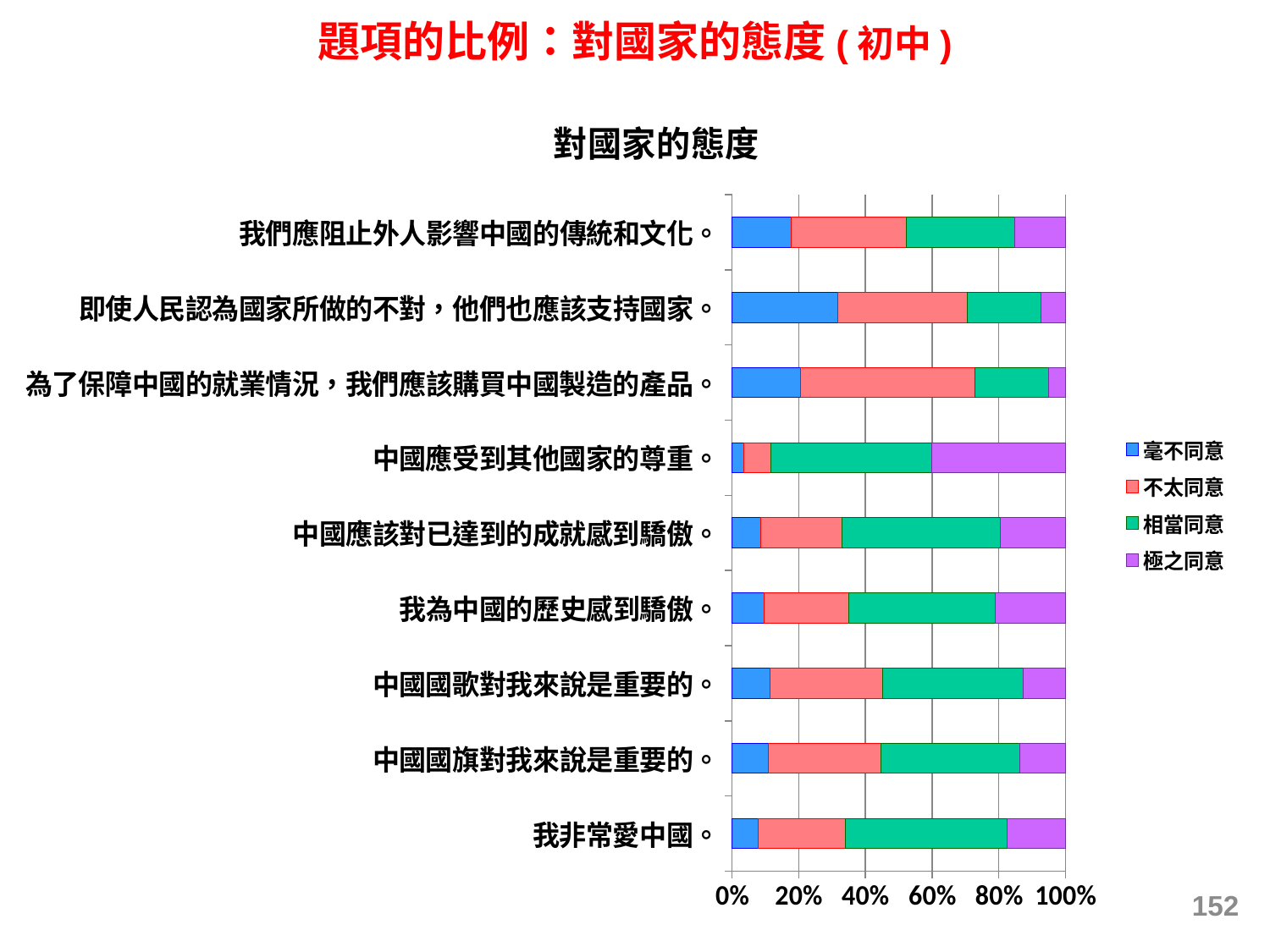

題項的比例：對國家的態度(初中)

### Chart: 對國家的態度

| Category | 毫不同意 | 不太同意 | 相當同意 | 極之同意 |
|---|---|---|---|---|
| 我非常愛中國。 | 0.07790635091496241 | 0.2610333692142096 | 0.4856027987082888 | 0.17545748116254126 |
| 中國國旗對我來說是重要的。 | 0.11036339165545088 | 0.335935397039032 | 0.4164199192462997 | 0.1372812920592194 |
| 中國國歌對我來說是重要的。 | 0.11325074064099112 | 0.33854026393751857 | 0.42162671694048076 | 0.1265822784810127 |
| 我為中國的歷史感到驕傲。 | 0.09684806034482776 | 0.25390625 | 0.43884698275862205 | 0.2103987068965517 |
| 中國應該對已達到的成就感到驕傲。 | 0.08630671872896188 | 0.242897536017235 | 0.4747542749427771 | 0.1960414703110278 |
| 中國應受到其他國家的尊重。 | 0.03506878877798759 | 0.08227677367143246 | 0.4808470461289453 | 0.4018073914216348 |
| 為了保障中國的就業情況，我們應該購買中國製造的產品。 | 0.2051178451178456 | 0.5224242424242427 | 0.2224915824915825 | 0.04996632996633014 |
| 即使人民認為國家所做的不對，他們也應該支持國家。 | 0.3173725384407885 | 0.387644995953603 | 0.22147288912867547 | 0.07350957647693553 |
| 我們應阻止外人影響中國的傳統和文化。 | 0.1767881241565452 | 0.3464237516869098 | 0.3249662618083688 | 0.15182186234817813 |
152